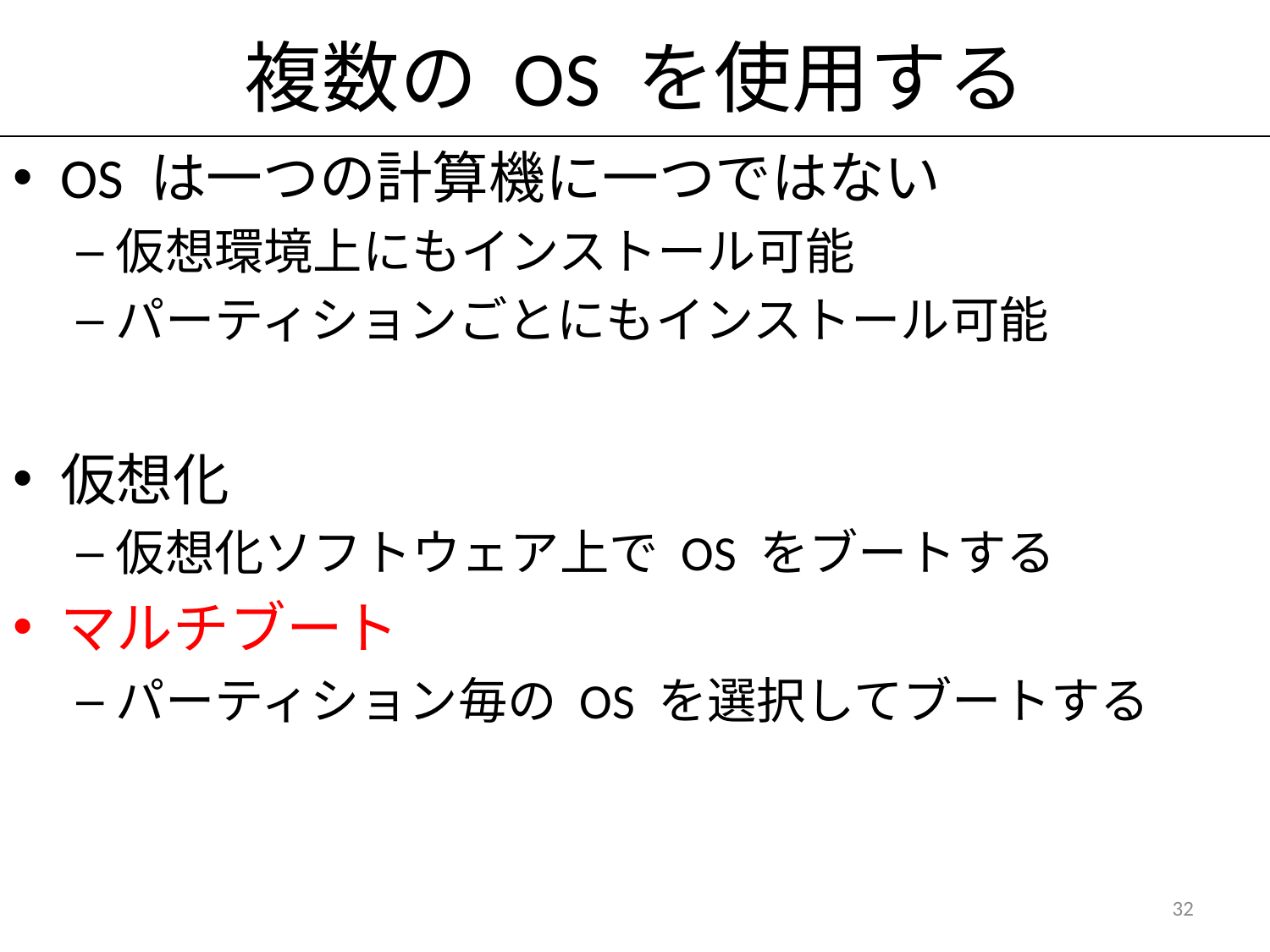

# 複数の OS を使用する
OS は一つの計算機に一つではない
仮想環境上にもインストール可能
パーティションごとにもインストール可能

仮想化
仮想化ソフトウェア上で OS をブートする
マルチブート
パーティション毎の OS を選択してブートする

32